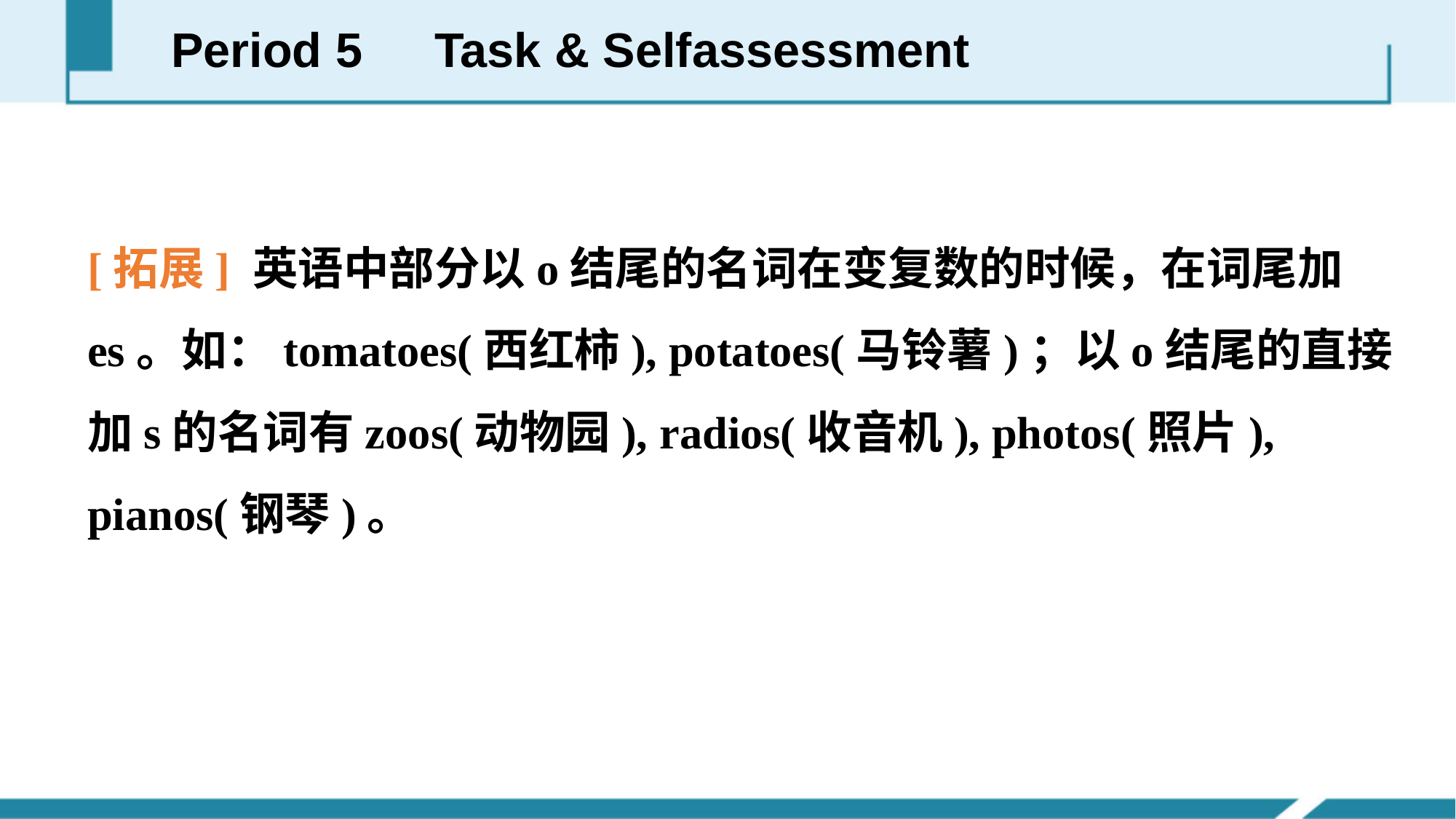

Period 5　Task & Self­assessment
[拓展] 英语中部分以o结尾的名词在变复数的时候，在词尾加­es。如：tomatoes(西红柿), potatoes(马铃薯)；以o结尾的直接加­s的名词有zoos(动物园), radios(收音机), photos(照片), pianos(钢琴)。